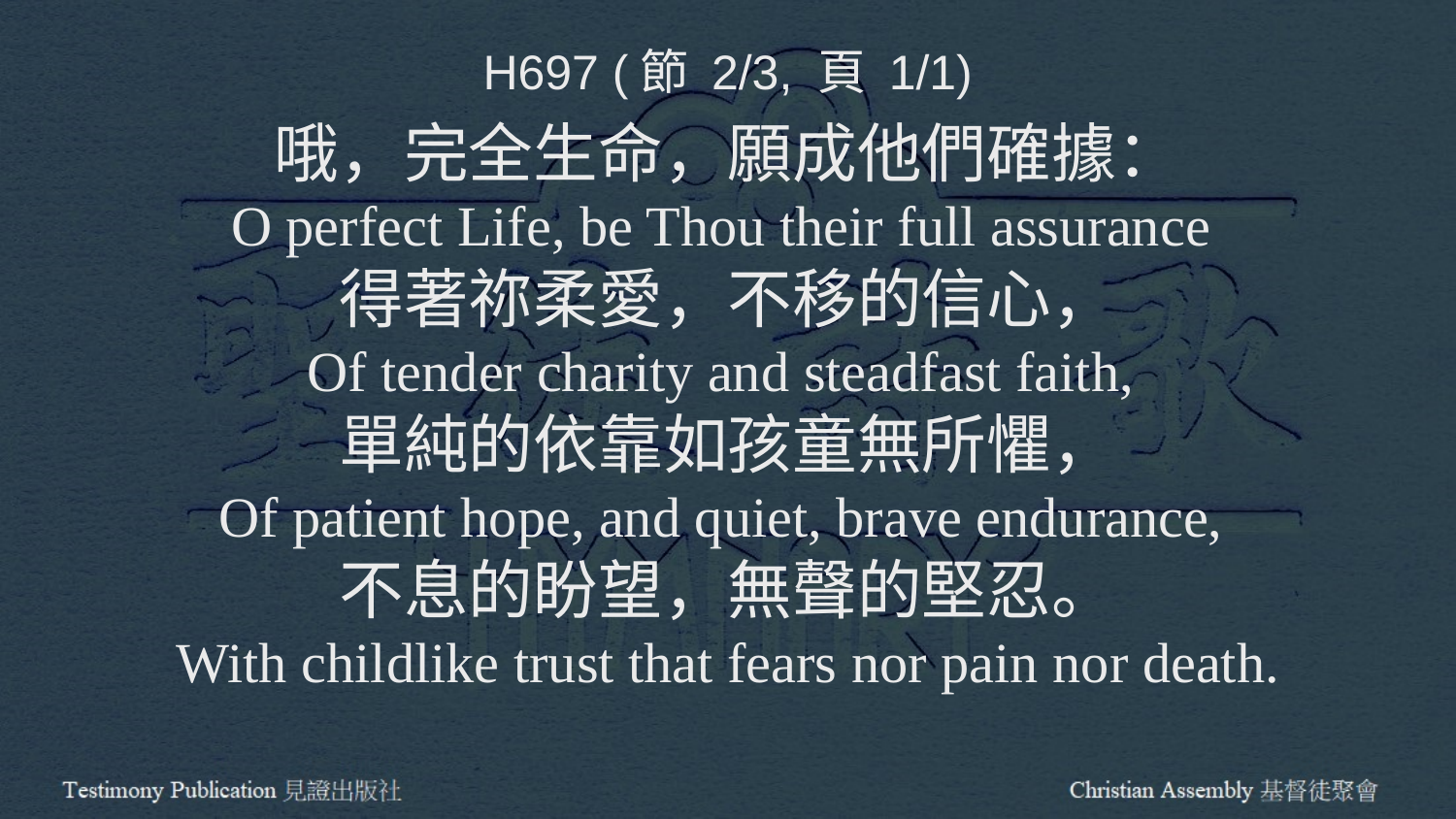

H697 (節 2/3, 頁 1/1)
哦，完全生命，願成他們確據：
O perfect Life, be Thou their full assurance
得著祢柔愛，不移的信心，
Of tender charity and steadfast faith,
單純的依靠如孩童無所懼，
Of patient hope, and quiet, brave endurance,
不息的盼望，無聲的堅忍。
With childlike trust that fears nor pain nor death.